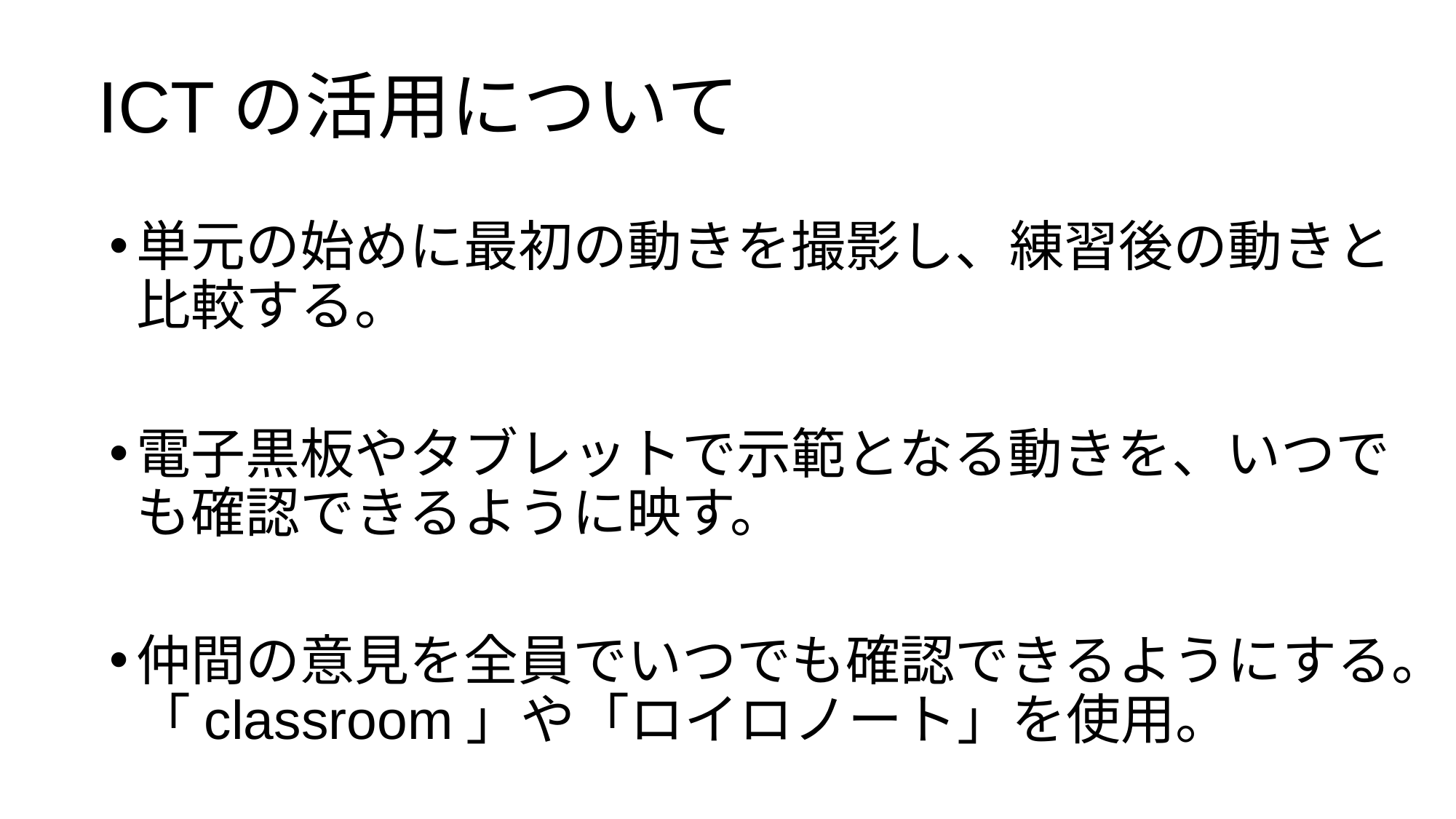

ICTの活用について
単元の始めに最初の動きを撮影し、練習後の動きと比較する。

電子黒板やタブレットで示範となる動きを、いつでも確認できるように映す。

仲間の意見を全員でいつでも確認できるようにする。「classroom」や「ロイロノート」を使用。